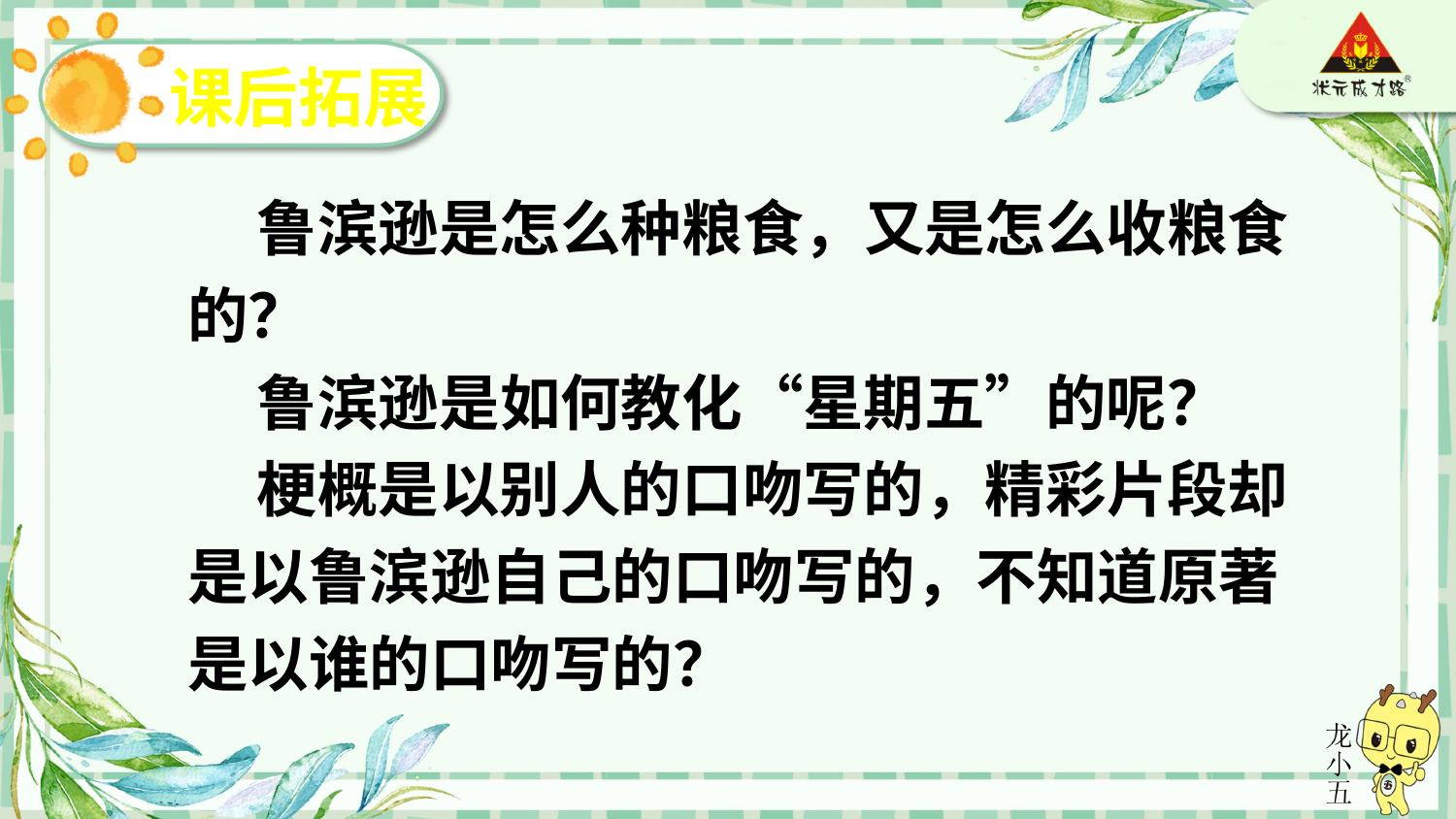

课后拓展
    鲁滨逊是怎么种粮食，又是怎么收粮食的？
    鲁滨逊是如何教化“星期五”的呢？
    梗概是以别人的口吻写的，精彩片段却是以鲁滨逊自己的口吻写的，不知道原著是以谁的口吻写的？